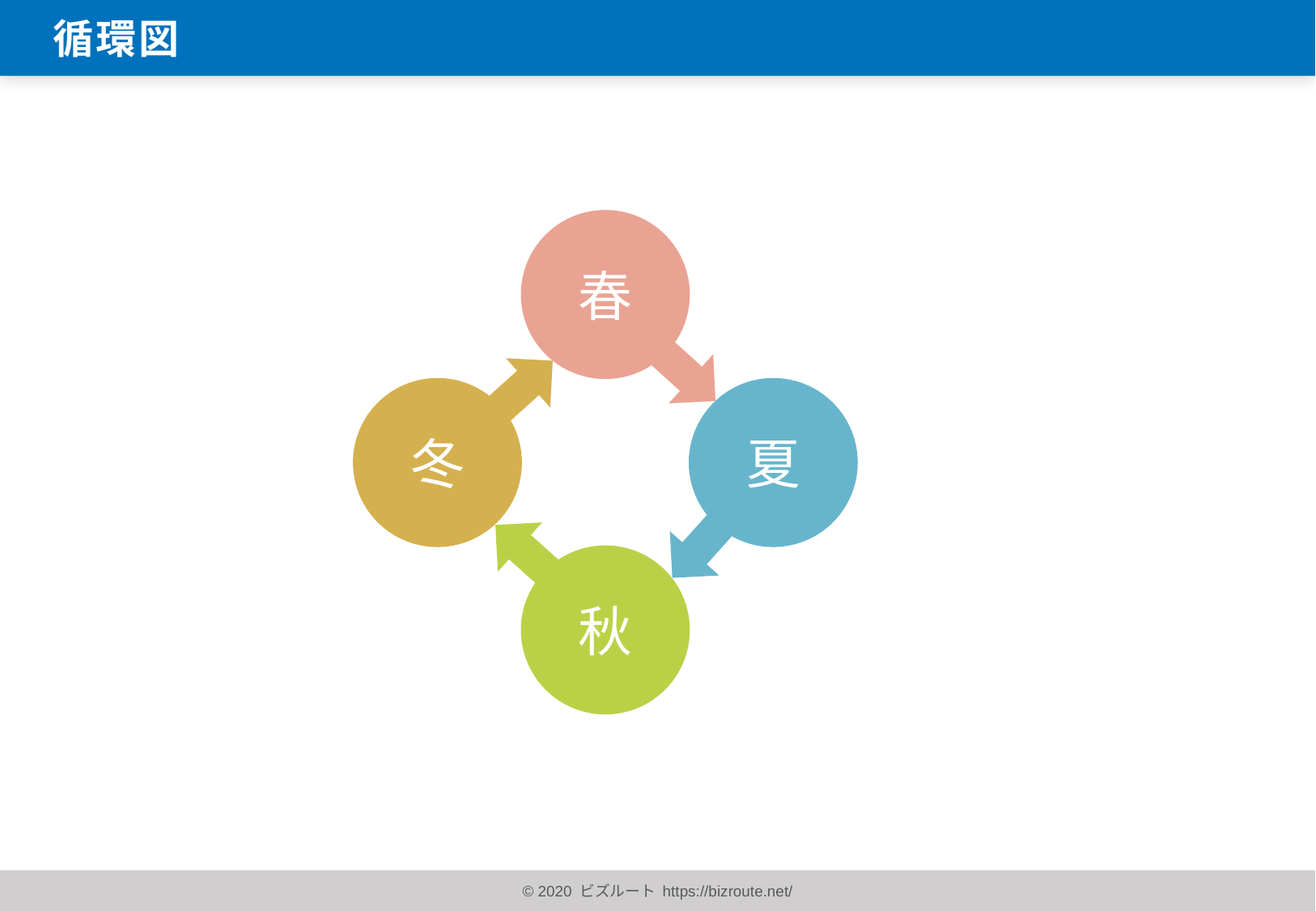

循環図
春

冬
夏

秋

© 2020 ビズルート https://bizroute.net/